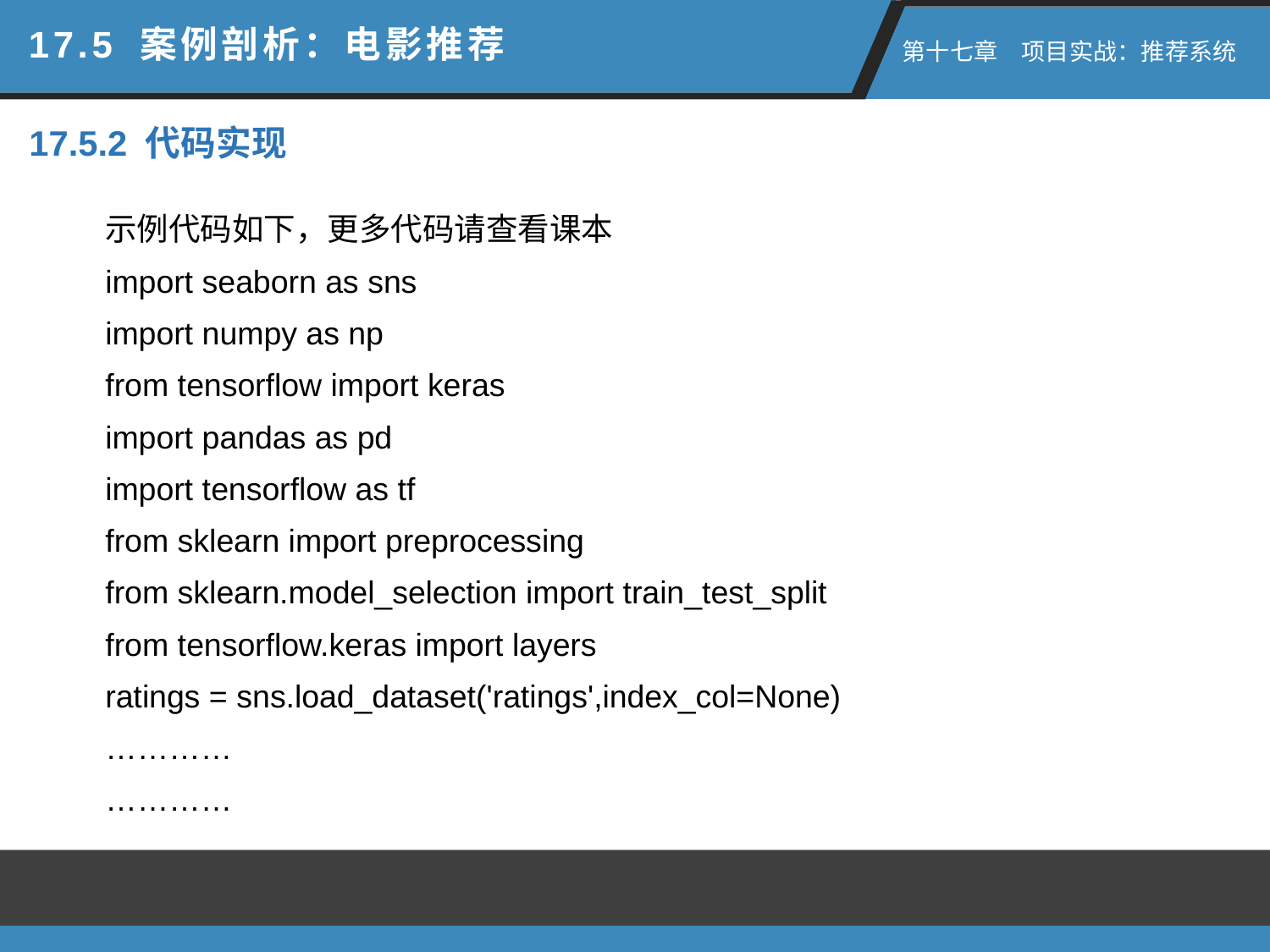

17.5 案例剖析：电影推荐
  第十七章　项目实战：推荐系统
17.5.2 代码实现
示例代码如下，更多代码请查看课本
import seaborn as sns
import numpy as np
from tensorflow import keras
import pandas as pd
import tensorflow as tf
from sklearn import preprocessing
from sklearn.model_selection import train_test_split
from tensorflow.keras import layers
ratings = sns.load_dataset('ratings',index_col=None)
…………
…………